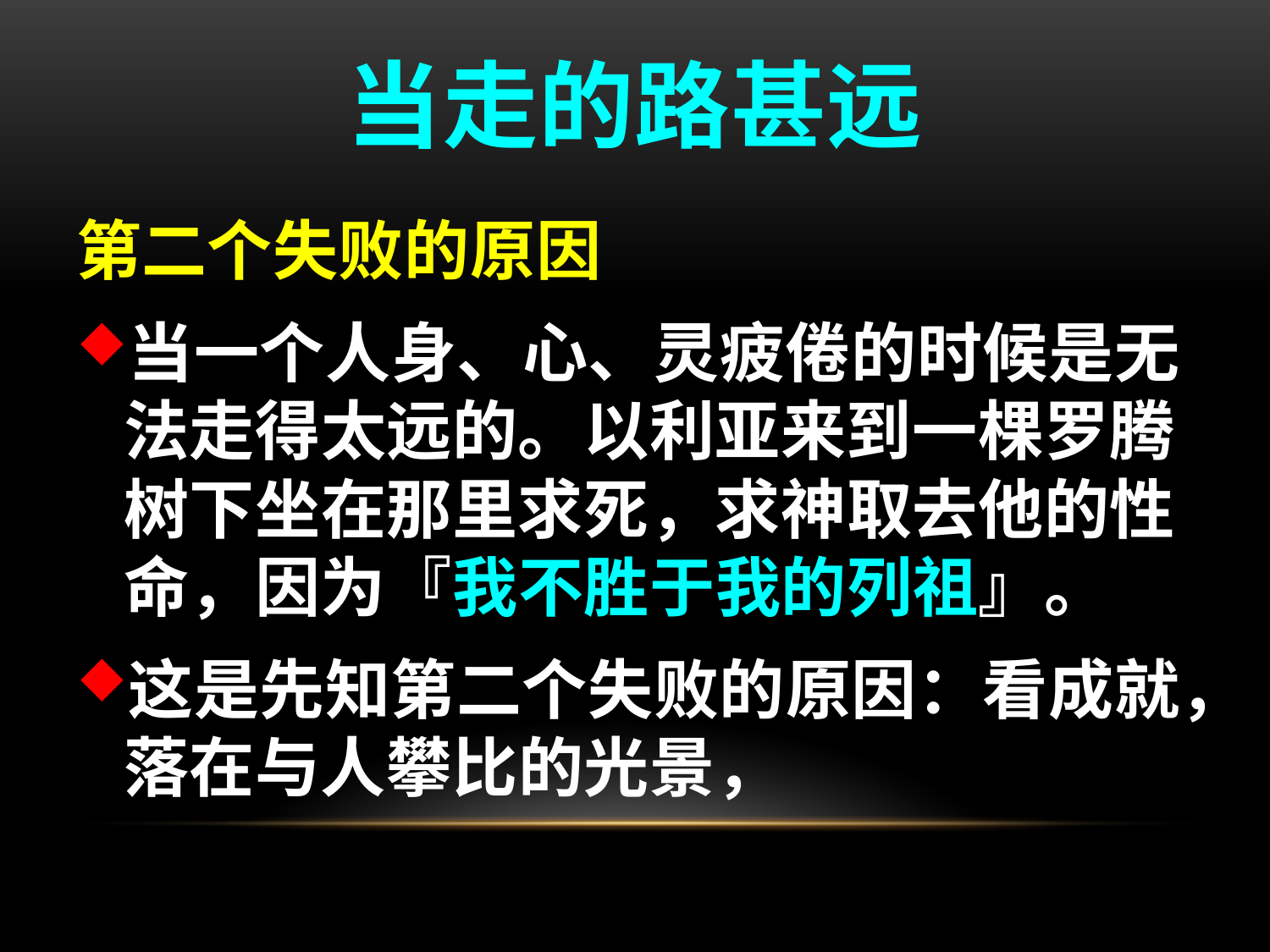

# 当走的路甚远
第二个失败的原因
当一个人身、心、灵疲倦的时候是无法走得太远的。以利亚来到一棵罗腾树下坐在那里求死，求神取去他的性命，因为『我不胜于我的列祖』。
这是先知第二个失败的原因：看成就，落在与人攀比的光景，